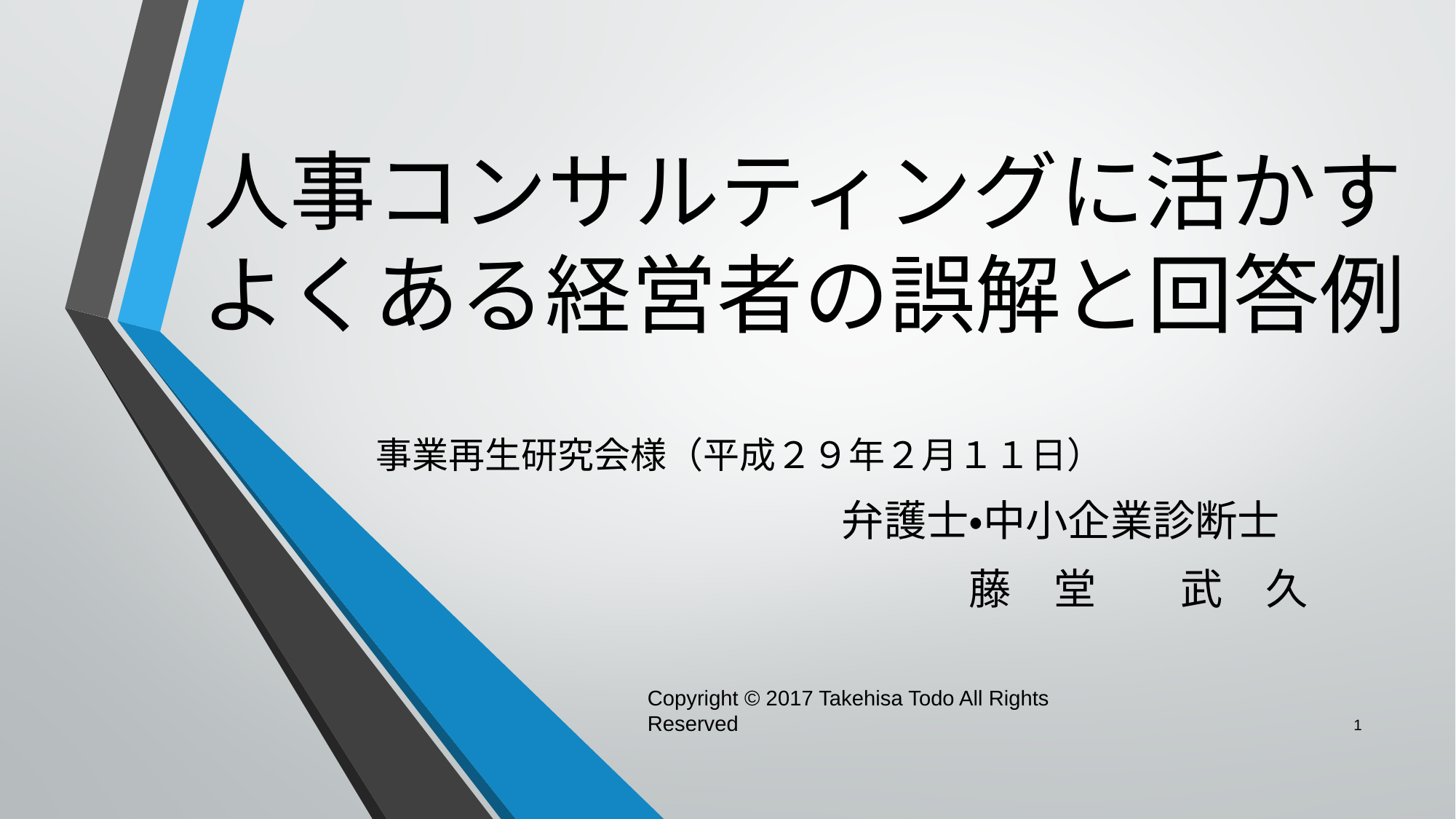

# 人事コンサルティングに活かすよくある経営者の誤解と回答例

事業再生研究会様（平成２９年２月１１日）
　　　　　　　　　　　弁護士・中小企業診断士
　　　　　　　　　　　　　　藤　堂　　武　久
Copyright © 2017 Takehisa Todo All Rights Reserved
1